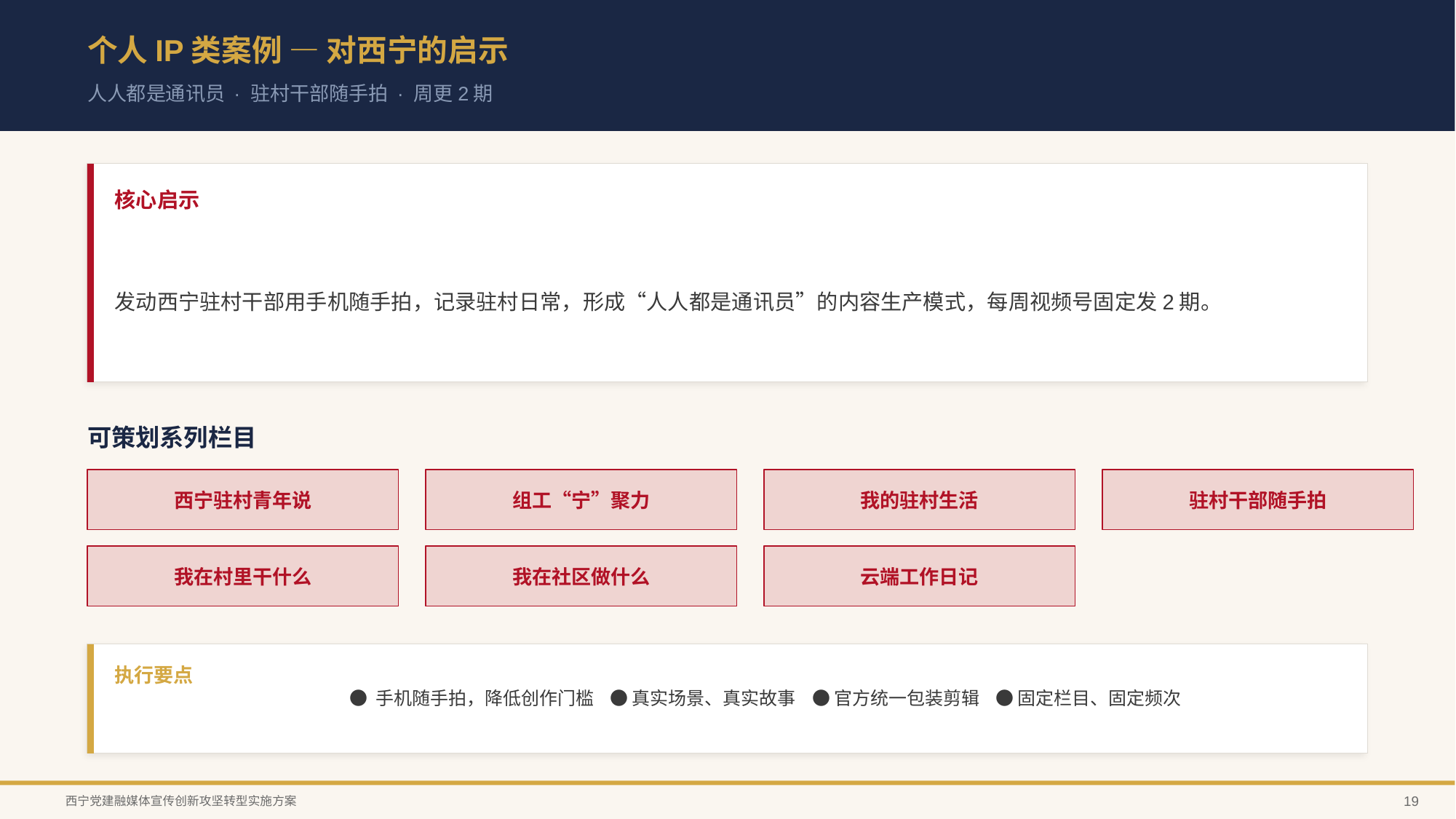

个人IP类案例 — 对西宁的启示
人人都是通讯员 · 驻村干部随手拍 · 周更2期

核心启示
发动西宁驻村干部用手机随手拍，记录驻村日常，形成“人人都是通讯员”的内容生产模式，每周视频号固定发2期。
可策划系列栏目

西宁驻村青年说

组工“宁”聚力

我的驻村生活

驻村干部随手拍

我在村里干什么

我在社区做什么

云端工作日记

执行要点
● 手机随手拍，降低创作门槛    ● 真实场景、真实故事    ● 官方统一包装剪辑    ● 固定栏目、固定频次

西宁党建融媒体宣传创新攻坚转型实施方案
19